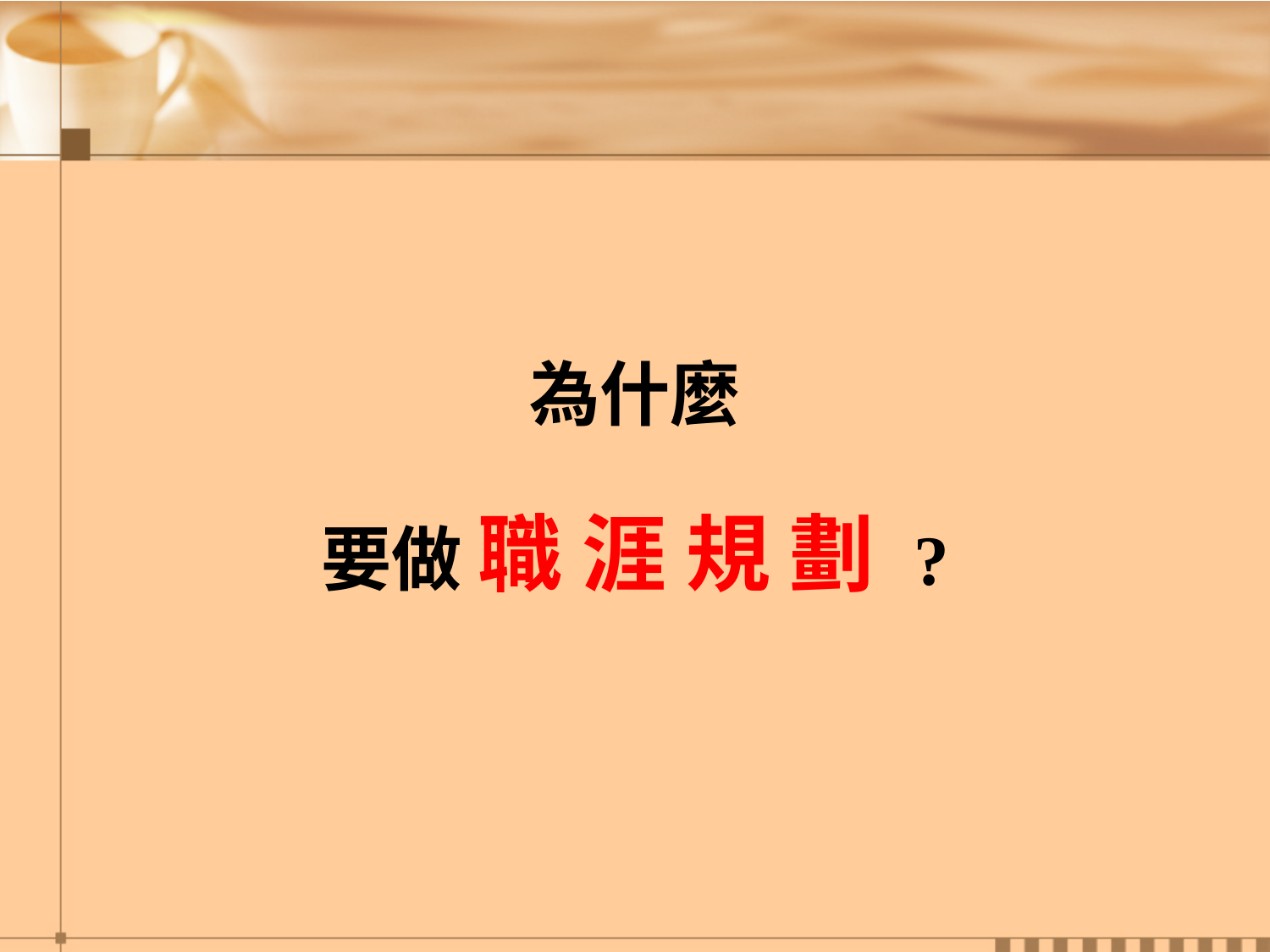

為什麼

要做 職 涯 規 劃 ?